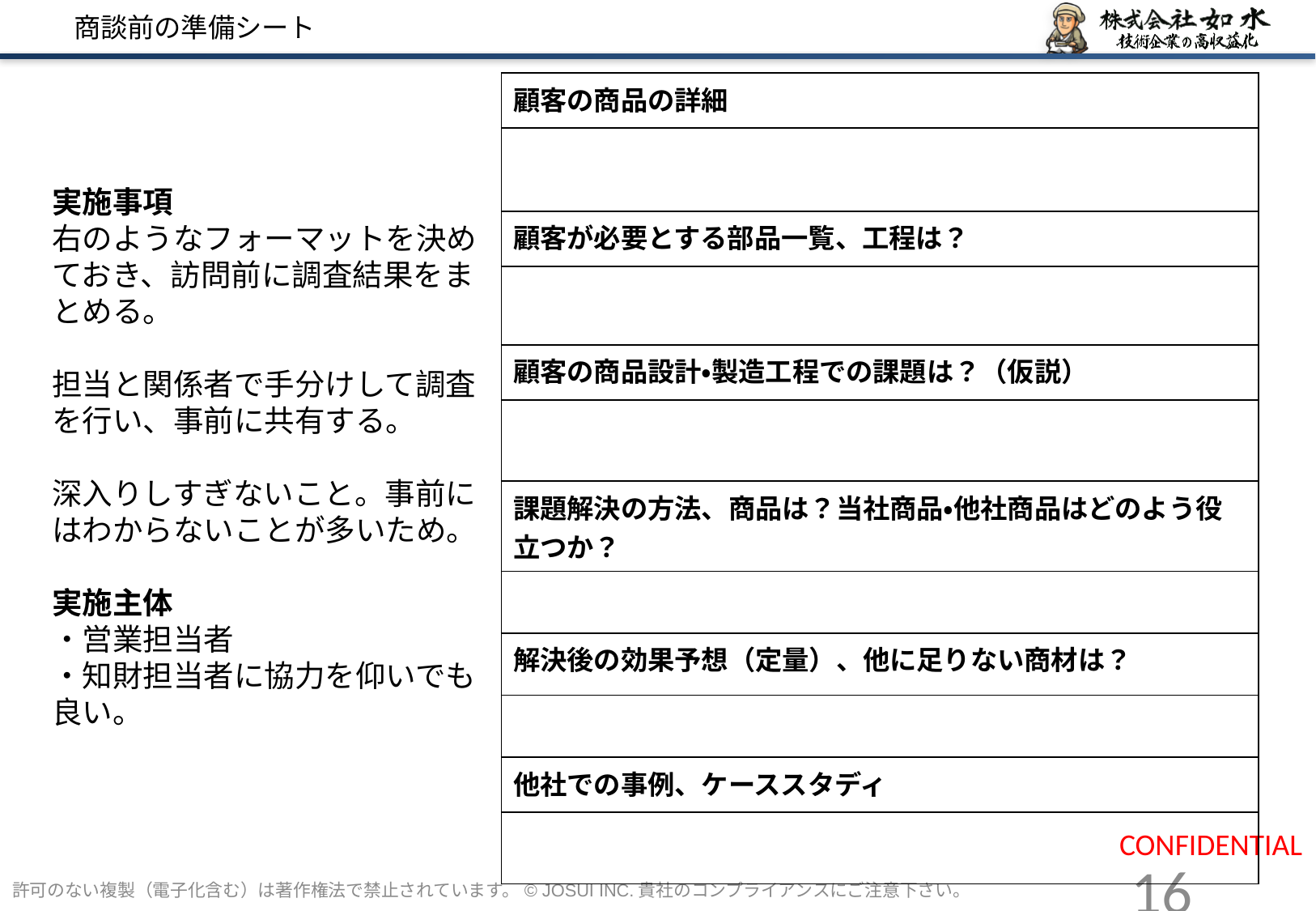

# 商談前の準備シート
| 顧客の商品の詳細 |
| --- |
|  |
| 顧客が必要とする部品一覧、工程は？ |
|  |
| 顧客の商品設計・製造工程での課題は？（仮説） |
|  |
| 課題解決の方法、商品は？当社商品・他社商品はどのよう役立つか？ |
|  |
| 解決後の効果予想（定量）、他に足りない商材は？ |
|  |
| 他社での事例、ケーススタディ |
|  |
実施事項
右のようなフォーマットを決めておき、訪問前に調査結果をまとめる。

担当と関係者で手分けして調査を行い、事前に共有する。

深入りしすぎないこと。事前にはわからないことが多いため。

実施主体
・営業担当者
・知財担当者に協力を仰いでも良い。
許可のない複製（電子化含む）は著作権法で禁止されています。© JOSUI INC.貴社のコンプライアンスにご注意下さい。
16